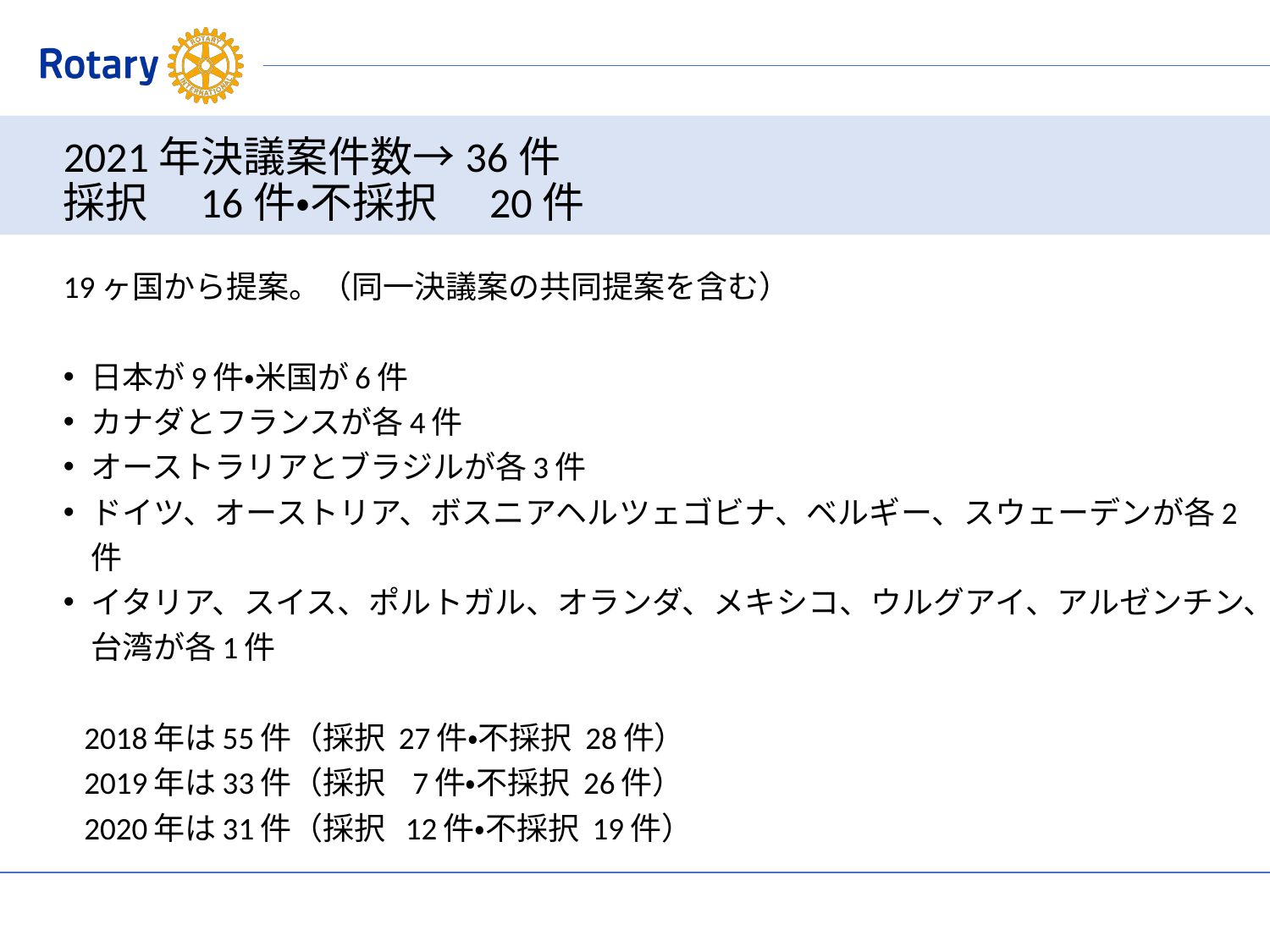

# 2021年決議案件数→36件 採択　16件・不採択　20件
19ヶ国から提案。（同一決議案の共同提案を含む）

日本が9件・米国が6件
カナダとフランスが各4件
オーストラリアとブラジルが各3件
ドイツ、オーストリア、ボスニアヘルツェゴビナ、ベルギー、スウェーデンが各2件
イタリア、スイス、ポルトガル、オランダ、メキシコ、ウルグアイ、アルゼンチン、台湾が各1件

   2018年は55件（採択 27件・不採択 28件）
   2019年は33件（採択   7件・不採択 26件）
   2020年は31件（採択  12件・不採択 19件）